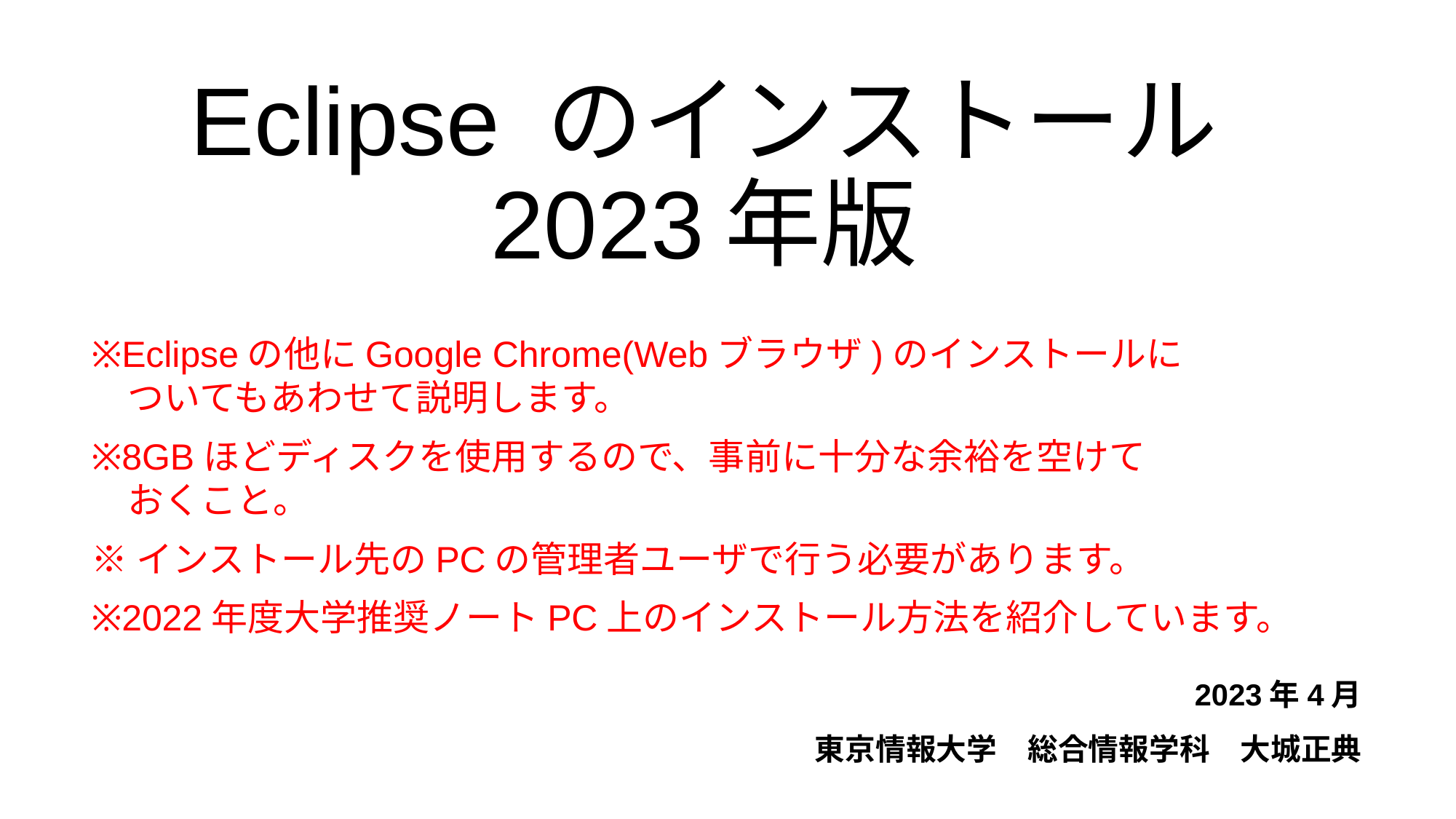

# Eclipse のインストール 2023年版
※Eclipseの他にGoogle Chrome(Webブラウザ)のインストールに
　ついてもあわせて説明します。
※8GBほどディスクを使用するので、事前に十分な余裕を空けて
　おくこと。
※インストール先のPCの管理者ユーザで行う必要があります。
※2022年度大学推奨ノートPC上のインストール方法を紹介しています。
2023年4月
東京情報大学　総合情報学科　大城正典